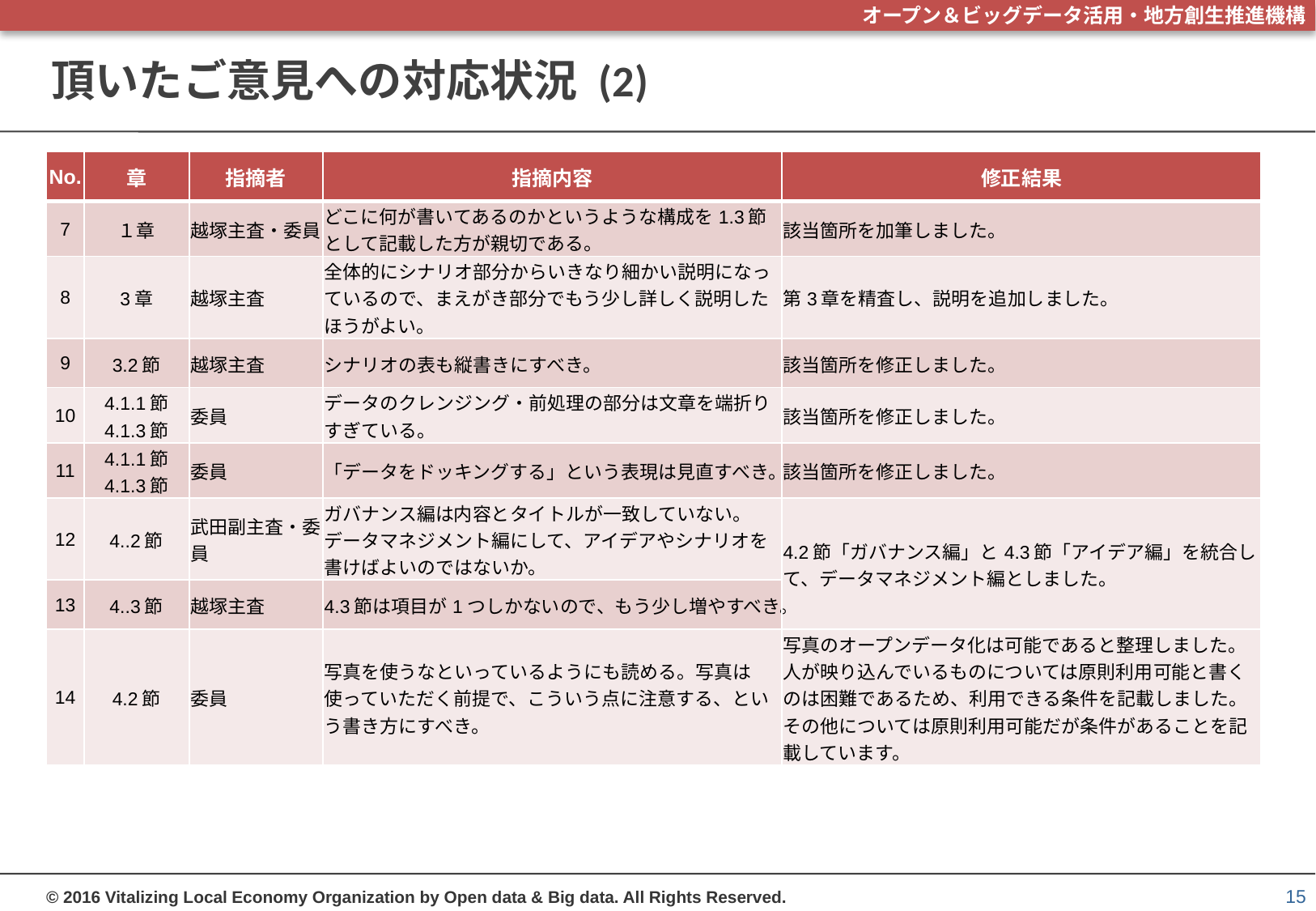

# 頂いたご意見への対応状況 (2)
| No. | 章 | 指摘者 | 指摘内容 | 修正結果 |
| --- | --- | --- | --- | --- |
| 7 | １章 | 越塚主査・委員 | どこに何が書いてあるのかというような構成を1.3節として記載した方が親切である。 | 該当箇所を加筆しました。 |
| 8 | 3章 | 越塚主査 | 全体的にシナリオ部分からいきなり細かい説明になっているので、まえがき部分でもう少し詳しく説明したほうがよい。 | 第3章を精査し、説明を追加しました。 |
| 9 | 3.2節 | 越塚主査 | シナリオの表も縦書きにすべき。 | 該当箇所を修正しました。 |
| 10 | 4.1.1節 4.1.3節 | 委員 | データのクレンジング・前処理の部分は文章を端折りすぎている。 | 該当箇所を修正しました。 |
| 11 | 4.1.1節 4.1.3節 | 委員 | 「データをドッキングする」という表現は見直すべき。 | 該当箇所を修正しました。 |
| 12 | 4..2節 | 武田副主査・委員 | ガバナンス編は内容とタイトルが一致していない。 データマネジメント編にして、アイデアやシナリオを書けばよいのではないか。 | 4.2節「ガバナンス編」と4.3節「アイデア編」を統合して、データマネジメント編としました。 |
| 13 | 4..3節 | 越塚主査 | 4.3節は項目が1つしかないので、もう少し増やすべき。 |  |
| 14 | 4.2節 | 委員 | 写真を使うなといっているようにも読める。写真は使っていただく前提で、こういう点に注意する、という書き方にすべき。 | 写真のオープンデータ化は可能であると整理しました。人が映り込んでいるものについては原則利用可能と書くのは困難であるため、利用できる条件を記載しました。その他については原則利用可能だが条件があることを記載しています。 |
15